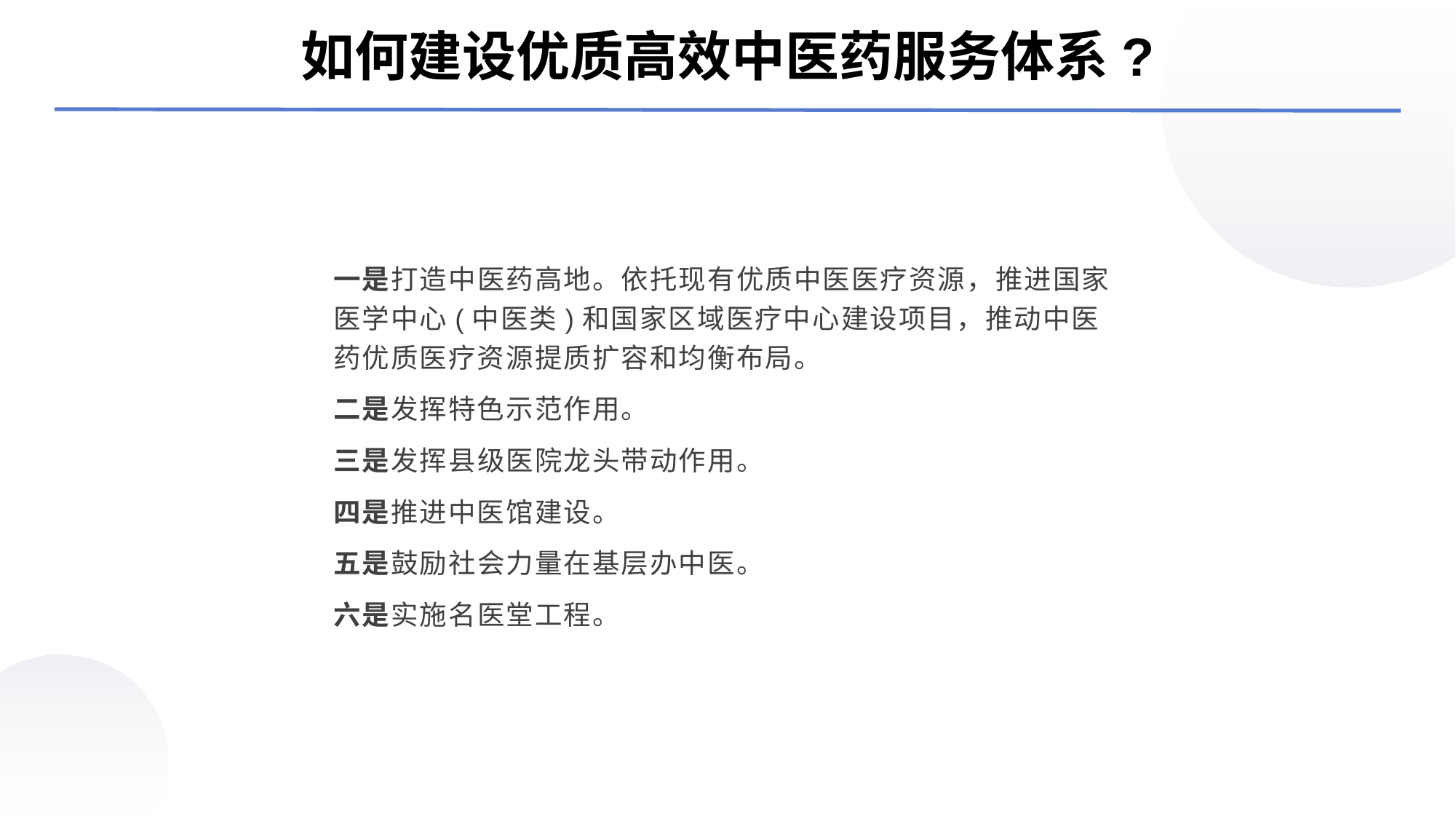

如何建设优质高效中医药服务体系?
一是打造中医药高地。依托现有优质中医医疗资源，推进国家医学中心(中医类)和国家区域医疗中心建设项目，推动中医药优质医疗资源提质扩容和均衡布局。
二是发挥特色示范作用。
三是发挥县级医院龙头带动作用。
四是推进中医馆建设。
五是鼓励社会力量在基层办中医。
六是实施名医堂工程。